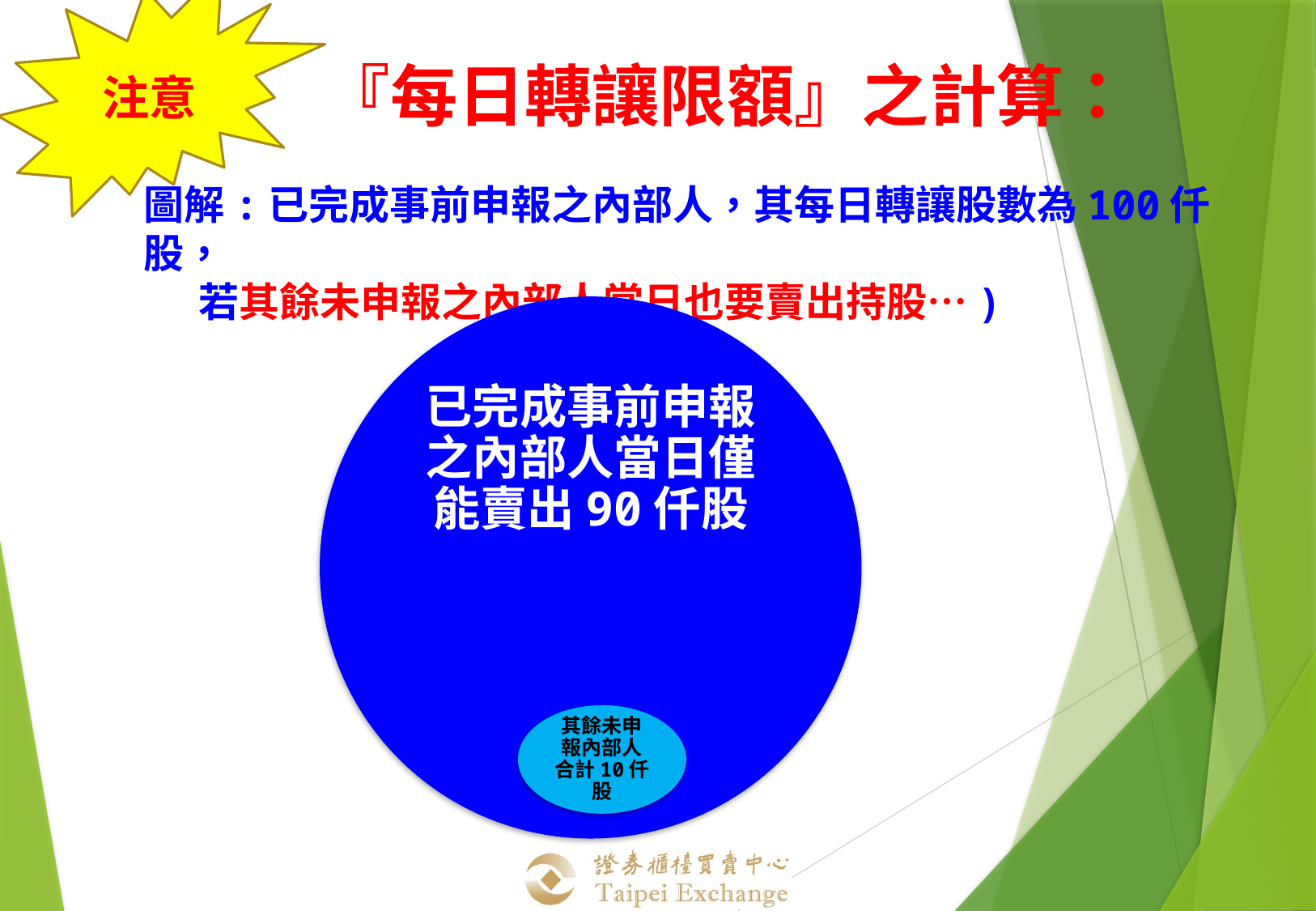

注意
『每日轉讓限額』之計算：
圖解:已完成事前申報之內部人，其每日轉讓股數為100仟股，
     若其餘未申報之內部人當日也要賣出持股…)

已完成事前申報之內部人當日僅能賣出90仟股
其餘未申報內部人合計10仟股